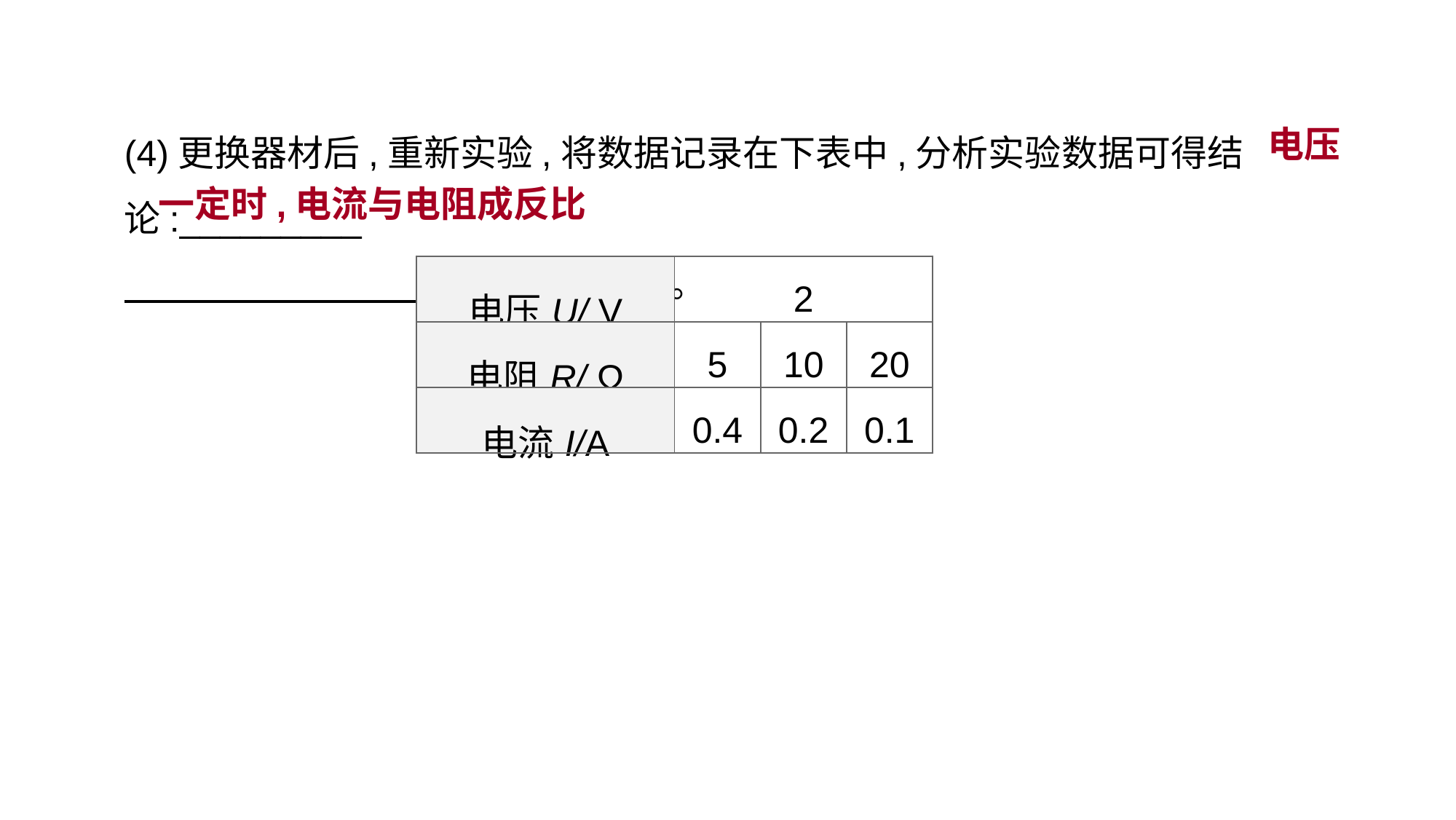

电压
(4)更换器材后,重新实验,将数据记录在下表中,分析实验数据可得结论:_________
　　　　　　　　　　　　　　　。
一定时,电流与电阻成反比
| 电压U/ V | 2 |  |  |
| --- | --- | --- | --- |
| 电阻R/ Ω | 5 | 10 | 20 |
| 电流I/A | 0.4 | 0.2 | 0.1 |